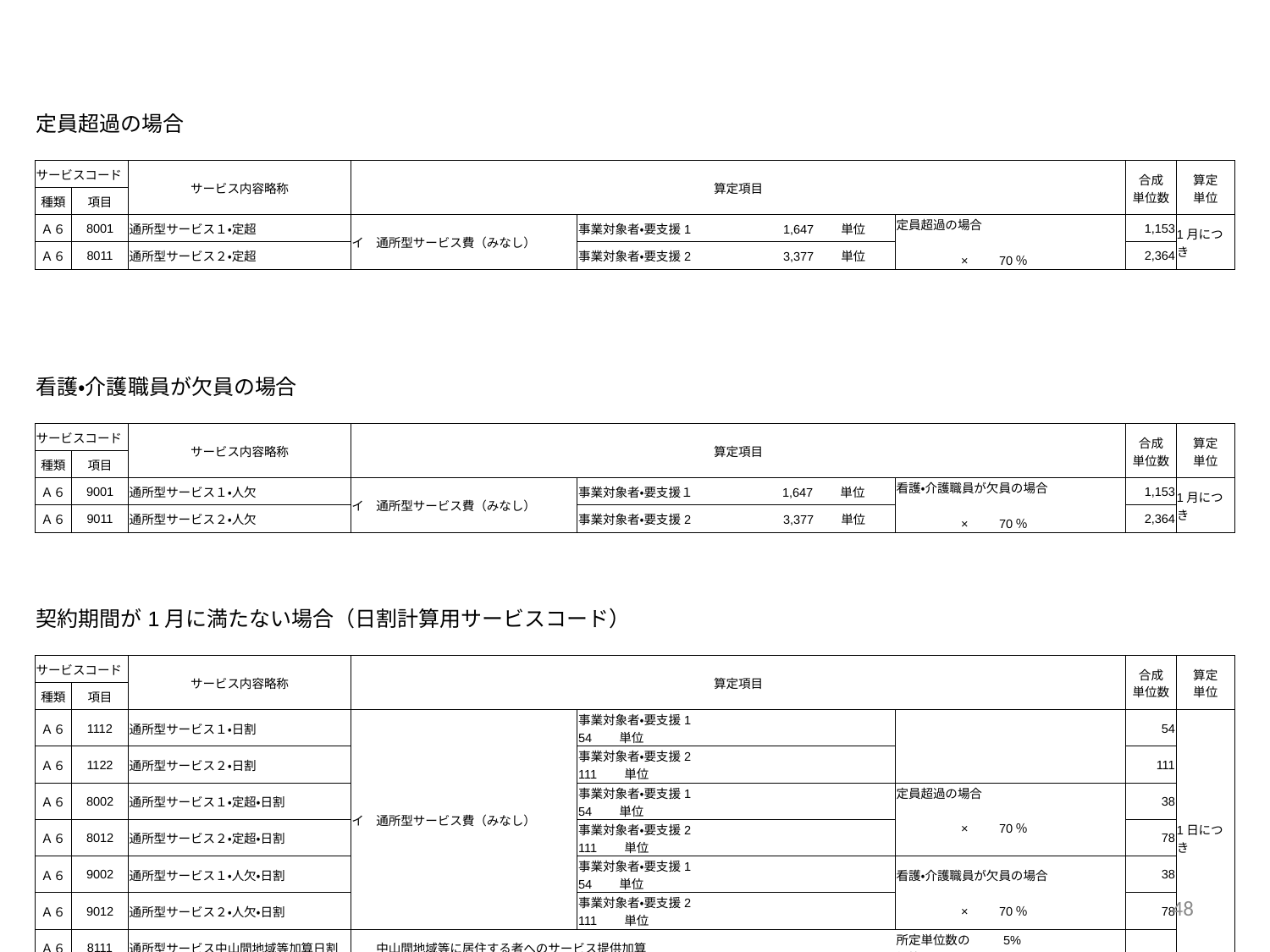

| 定員超過の場合 |  |  |  |  |  |  |  |  |  |  |  |  |  |  |
| --- | --- | --- | --- | --- | --- | --- | --- | --- | --- | --- | --- | --- | --- | --- |
|  |  |  |  |  |  |  |  |  |  |  |  |  |  |  |
| サービスコード |  | サービス内容略称 | 算定項目 |  |  |  |  |  |  |  |  |  | 合成 単位数 | 算定 単位 |
| 種類 | 項目 |  |  |  |  |  |  |  |  |  |  |  |  |  |
| Ａ６ | 8001 | 通所型サービス１・定超 | イ　通所型サービス費（みなし） |  |  | 事業対象者・要支援1　　　　　　　1,647　　単位 |  |  |  | 定員超過の場合 　　　　　×　　70％ |  |  | 1,153 | 1月につき |
| Ａ６ | 8011 | 通所型サービス２・定超 |  |  |  | 事業対象者・要支援2　　　　　　　3,377　　単位 |  |  |  |  |  |  | 2,364 |  |
|  |  |  |  |  |  |  |  |  |  |  |  |  |  |  |
|  |  |  |  |  |  |  |  |  |  |  |  |  |  |  |
|  |  |  |  |  |  |  |  |  |  |  |  |  |  |  |
|  |  |  |  |  |  |  |  |  |  |  |  |  |  |  |
| 看護・介護職員が欠員の場合 |  |  |  |  |  |  |  |  |  |  |  |  |  |  |
|  |  |  |  |  |  |  |  |  |  |  |  |  |  |  |
| サービスコード |  | サービス内容略称 | 算定項目 |  |  |  |  |  |  |  |  |  | 合成 単位数 | 算定 単位 |
| 種類 | 項目 |  |  |  |  |  |  |  |  |  |  |  |  |  |
| Ａ６ | 9001 | 通所型サービス１・人欠 | イ　通所型サービス費（みなし） |  |  | 事業対象者・要支援１　　　　　　　1,647　　単位 |  |  |  | 看護・介護職員が欠員の場合 　　　　　×　　70％ |  |  | 1,153 | 1月につき |
| Ａ６ | 9011 | 通所型サービス２・人欠 |  |  |  | 事業対象者・要支援2　　　　　　　3,377　　単位 |  |  |  |  |  |  | 2,364 |  |
|  |  |  |  |  |  |  |  |  |  |  |  |  |  |  |
|  |  |  |  |  |  |  |  |  |  |  |  |  |  |  |
|  |  |  |  |  |  |  |  |  |  |  |  |  |  |  |
| 契約期間が1月に満たない場合（日割計算用サービスコード） |  |  |  |  |  |  |  |  |  |  |  |  |  |  |
|  |  |  |  |  |  |  |  |  |  |  |  |  |  |  |
| サービスコード |  | サービス内容略称 | 算定項目 |  |  |  |  |  |  |  |  |  | 合成 単位数 | 算定 単位 |
| 種類 | 項目 |  |  |  |  |  |  |  |  |  |  |  |  |  |
| Ａ６ | 1112 | 通所型サービス１・日割 | イ　通所型サービス費（みなし） |  |  | 事業対象者・要支援1　　　　　　　54　　単位 |  |  |  |  |  |  | 54 | 1日につき |
| Ａ６ | 1122 | 通所型サービス２・日割 |  |  |  | 事業対象者・要支援2　　　　　　111　　単位 |  |  |  |  |  |  | 111 |  |
| Ａ６ | 8002 | 通所型サービス１・定超・日割 |  |  |  | 事業対象者・要支援1　　　　　　　54　　単位 |  |  |  | 定員超過の場合 　　　　　×　　70％ |  |  | 38 |  |
| Ａ６ | 8012 | 通所型サービス２・定超・日割 |  |  |  | 事業対象者・要支援2　　　　　　111　　単位 |  |  |  |  |  |  | 78 |  |
| Ａ６ | 9002 | 通所型サービス１・人欠・日割 |  |  |  | 事業対象者・要支援1　　　　　　　54　　単位 |  |  |  | 看護・介護職員が欠員の場合 　　　　　×　　70％ |  |  | 38 |  |
| Ａ６ | 9012 | 通所型サービス２・人欠・日割 |  |  |  | 事業対象者・要支援2　　　　　　111　　単位 |  |  |  |  |  |  | 78 |  |
| Ａ６ | 8111 | 通所型サービス中山間地域等加算日割 | 中山間地域等に居住する者へのサービス提供加算 |  |  |  |  |  |  | 所定単位数の　　 5%　　加算 |  |  |  |  |
48